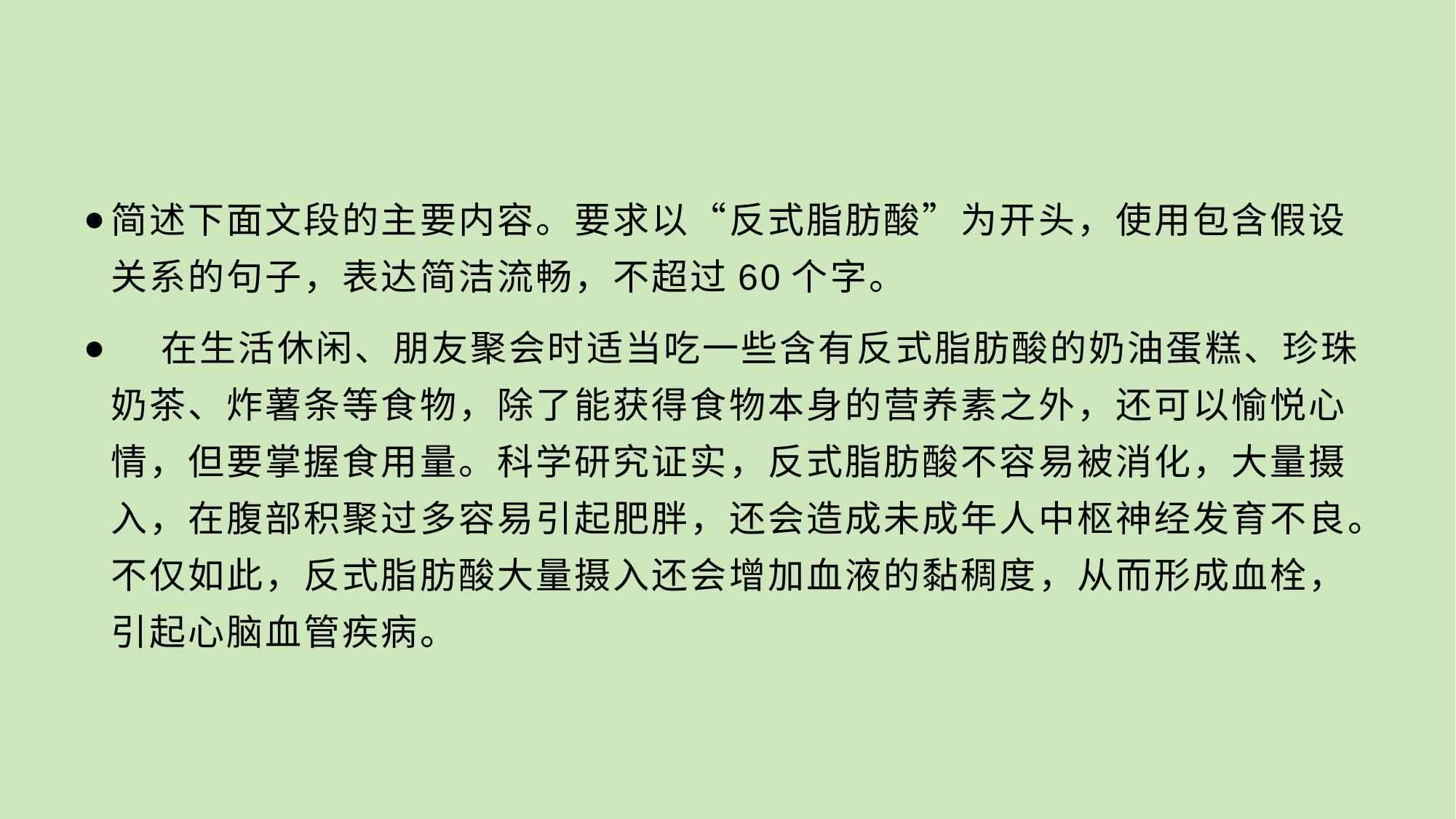

#
简述下面文段的主要内容。要求以“反式脂肪酸”为开头，使用包含假设关系的句子，表达简洁流畅，不超过60个字。
    在生活休闲、朋友聚会时适当吃一些含有反式脂肪酸的奶油蛋糕、珍珠奶茶、炸薯条等食物，除了能获得食物本身的营养素之外，还可以愉悦心情，但要掌握食用量。科学研究证实，反式脂肪酸不容易被消化，大量摄入，在腹部积聚过多容易引起肥胖，还会造成未成年人中枢神经发育不良。不仅如此，反式脂肪酸大量摄入还会增加血液的黏稠度，从而形成血栓，引起心脑血管疾病。